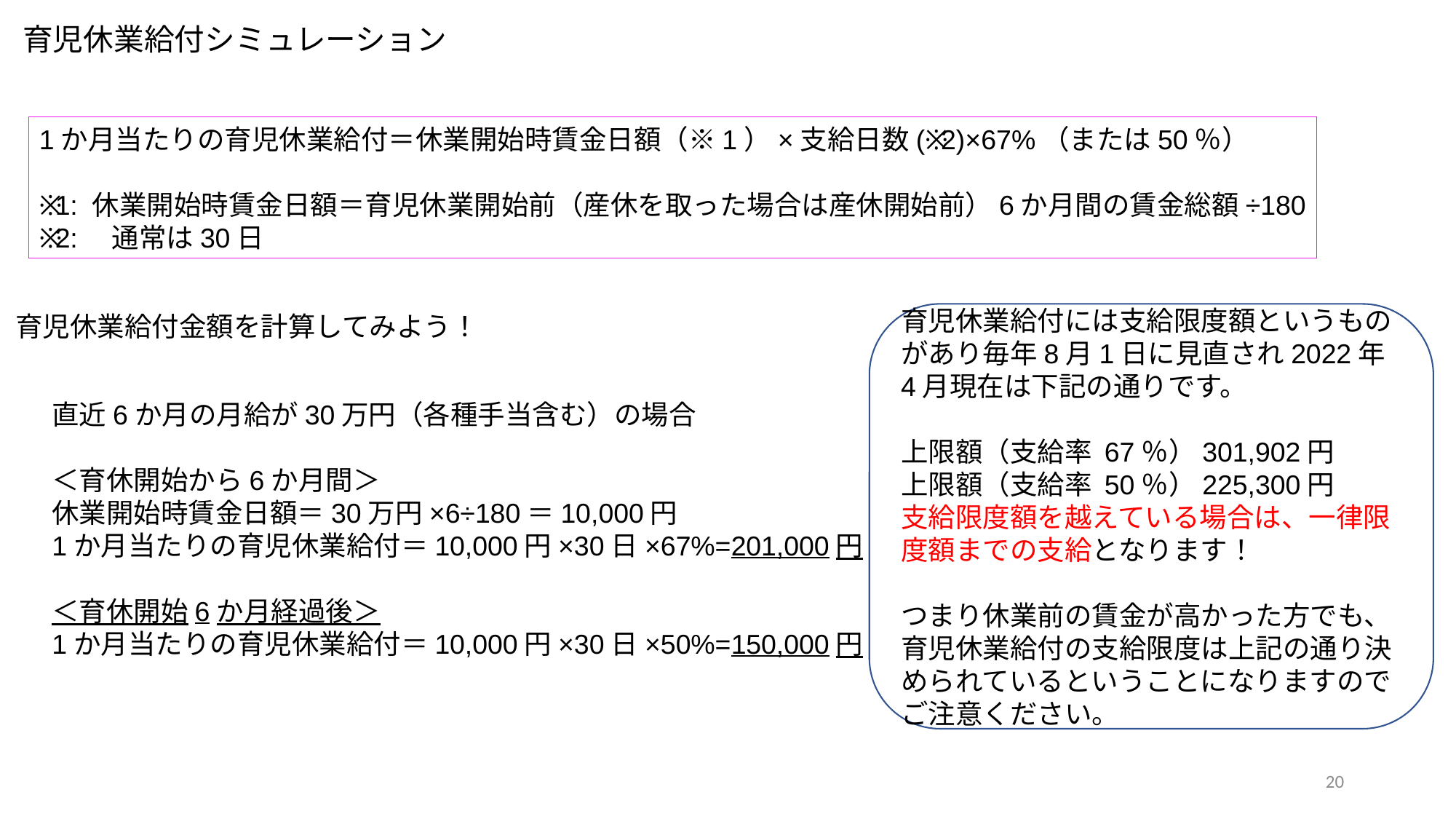

# 育児休業給付シミュレーション
1か月当たりの育児休業給付＝休業開始時賃金日額（※1）×支給日数(※2)×67%（または50％）

※1: 休業開始時賃金日額＝育児休業開始前（産休を取った場合は産休開始前）6か月間の賃金総額÷180
※2:　通常は30日
育児休業給付金額を計算してみよう！
育児休業給付には支給限度額というものがあり毎年8月1日に見直され2022年4月現在は下記の通りです。

上限額（支給率 67％）301,902円
上限額（支給率 50％）225,300円
支給限度額を越えている場合は、一律限度額までの支給となります！

つまり休業前の賃金が高かった方でも、育児休業給付の支給限度は上記の通り決められているということになりますのでご注意ください。
直近6か月の月給が30万円（各種手当含む）の場合

＜育休開始から6か月間＞
休業開始時賃金日額＝30万円×6÷180＝10,000円
1か月当たりの育児休業給付＝10,000円×30日×67%=201,000円

＜育休開始6か月経過後＞
1か月当たりの育児休業給付＝10,000円×30日×50%=150,000円

20